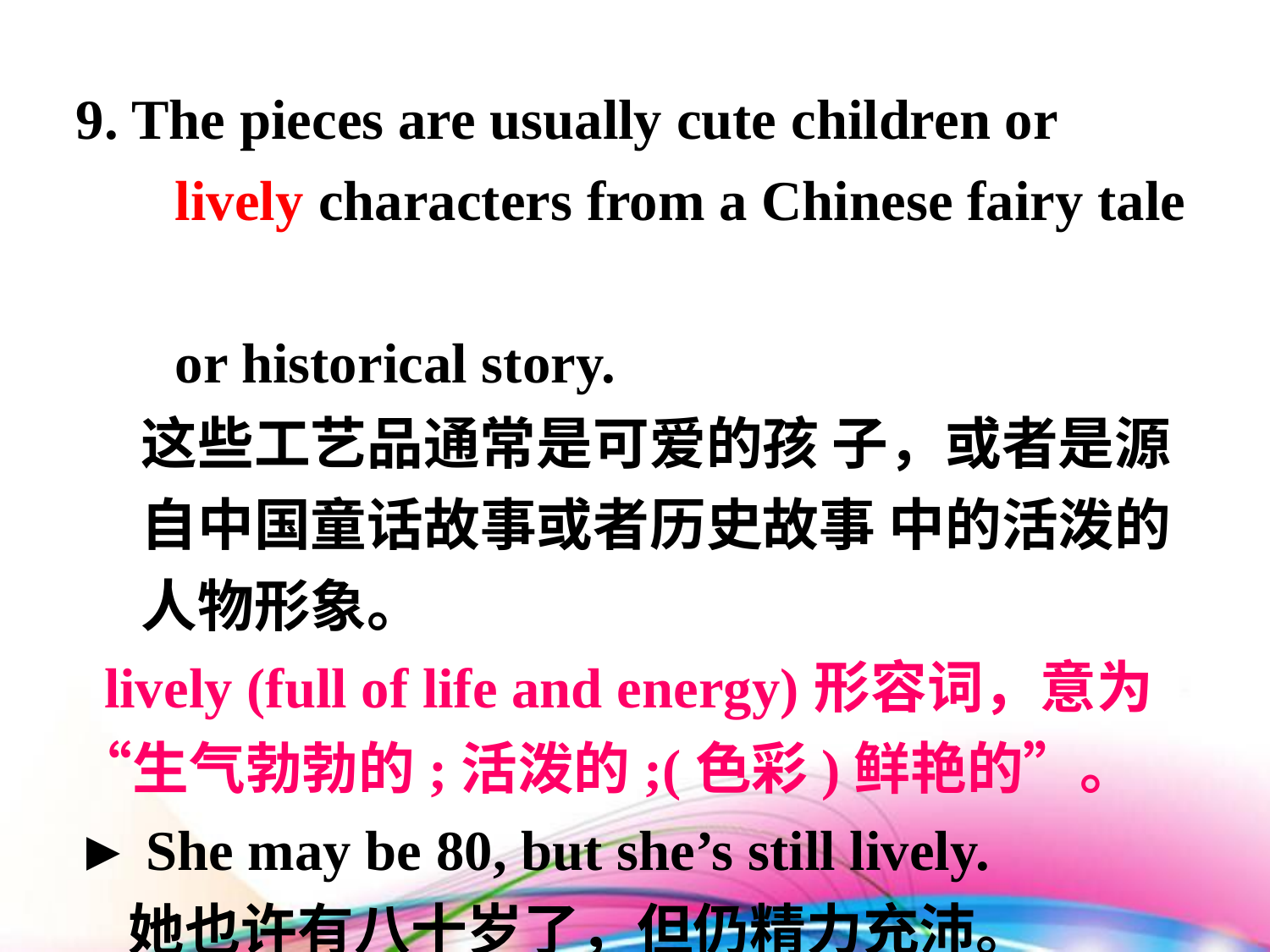

9. The pieces are usually cute children or
       lively characters from a Chinese fairy tale
       or historical story.
    这些工艺品通常是可爱的孩 子，或者是源
    自中国童话故事或者历史故事 中的活泼的
    人物形象。
  lively (full of life and energy)形容词，意为“生气勃勃的;活泼的;(色彩)鲜艳的”。
► She may be 80, but she’s still lively.
   她也许有八十岁了，但仍精力充沛。